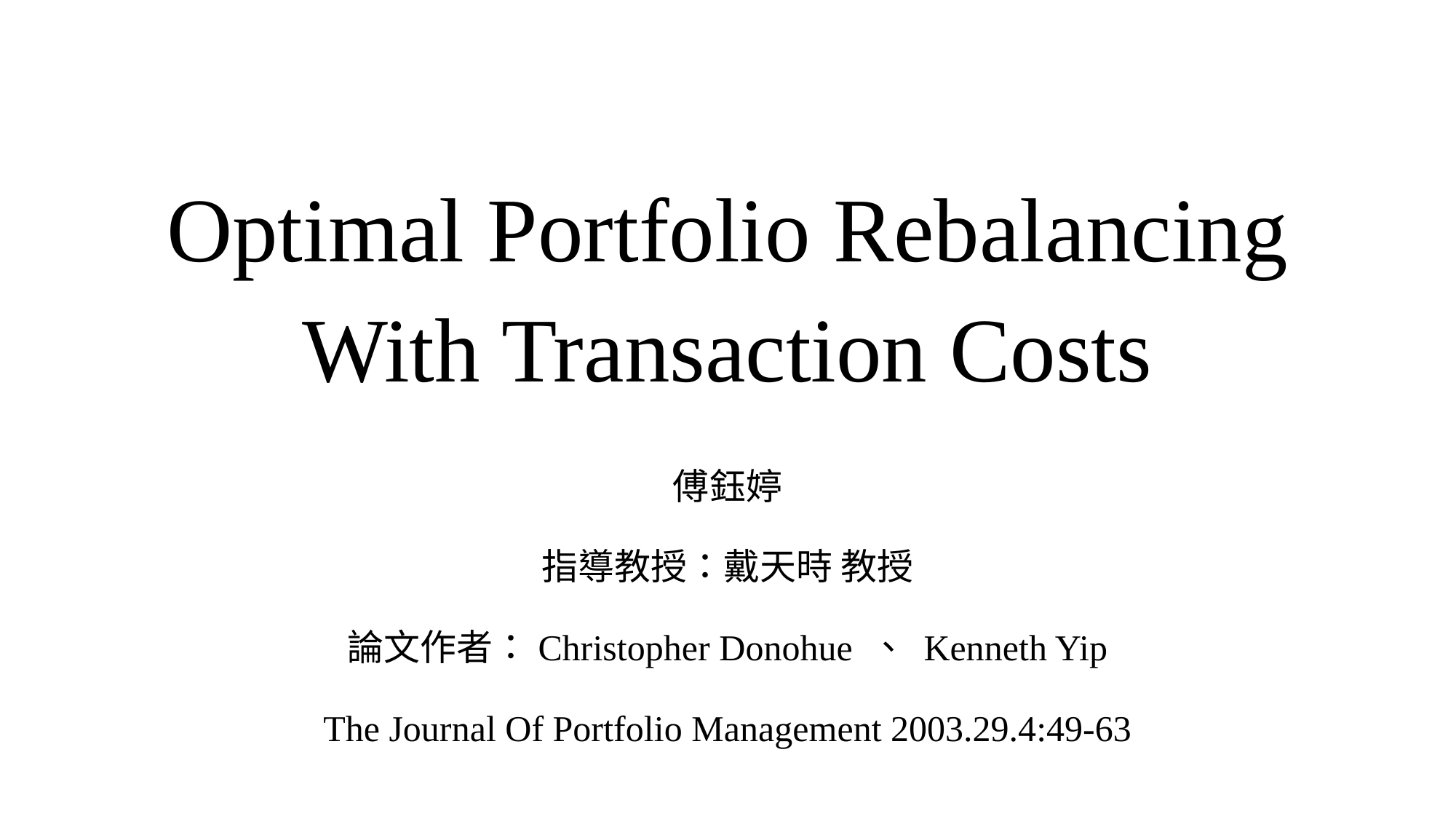

# Optimal Portfolio Rebalancing With Transaction Costs
傅鈺婷
指導教授：戴天時 教授
論文作者：Christopher Donohue 、 Kenneth Yip
The Journal Of Portfolio Management 2003.29.4:49-63